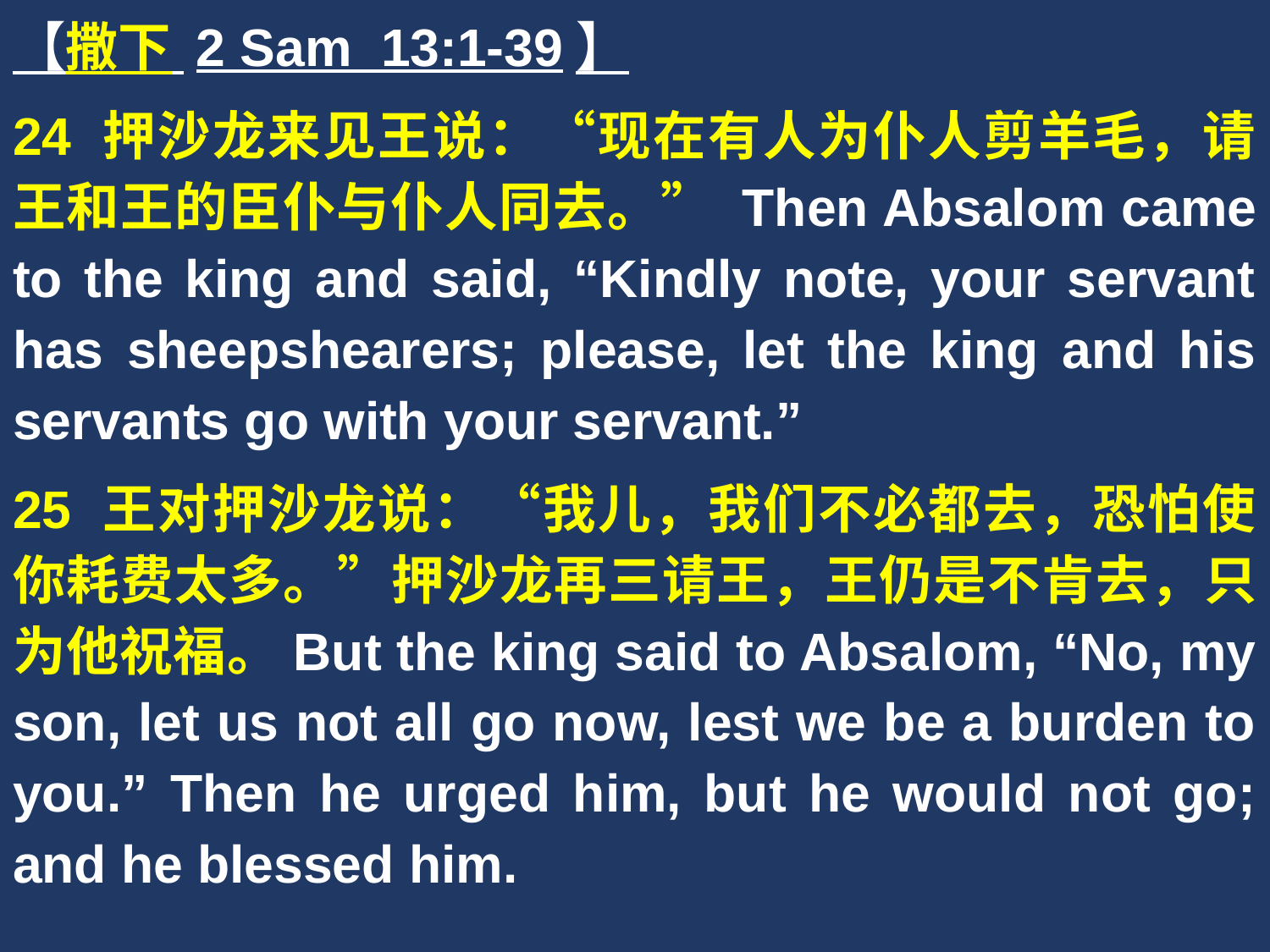

【撒下 2 Sam  13:1-39】
24 押沙龙来见王说：“现在有人为仆人剪羊毛，请王和王的臣仆与仆人同去。” Then Absalom came to the king and said, “Kindly note, your servant has sheepshearers; please, let the king and his servants go with your servant.”
25 王对押沙龙说：“我儿，我们不必都去，恐怕使你耗费太多。”押沙龙再三请王，王仍是不肯去，只为他祝福。But the king said to Absalom, “No, my son, let us not all go now, lest we be a burden to you.” Then he urged him, but he would not go; and he blessed him.